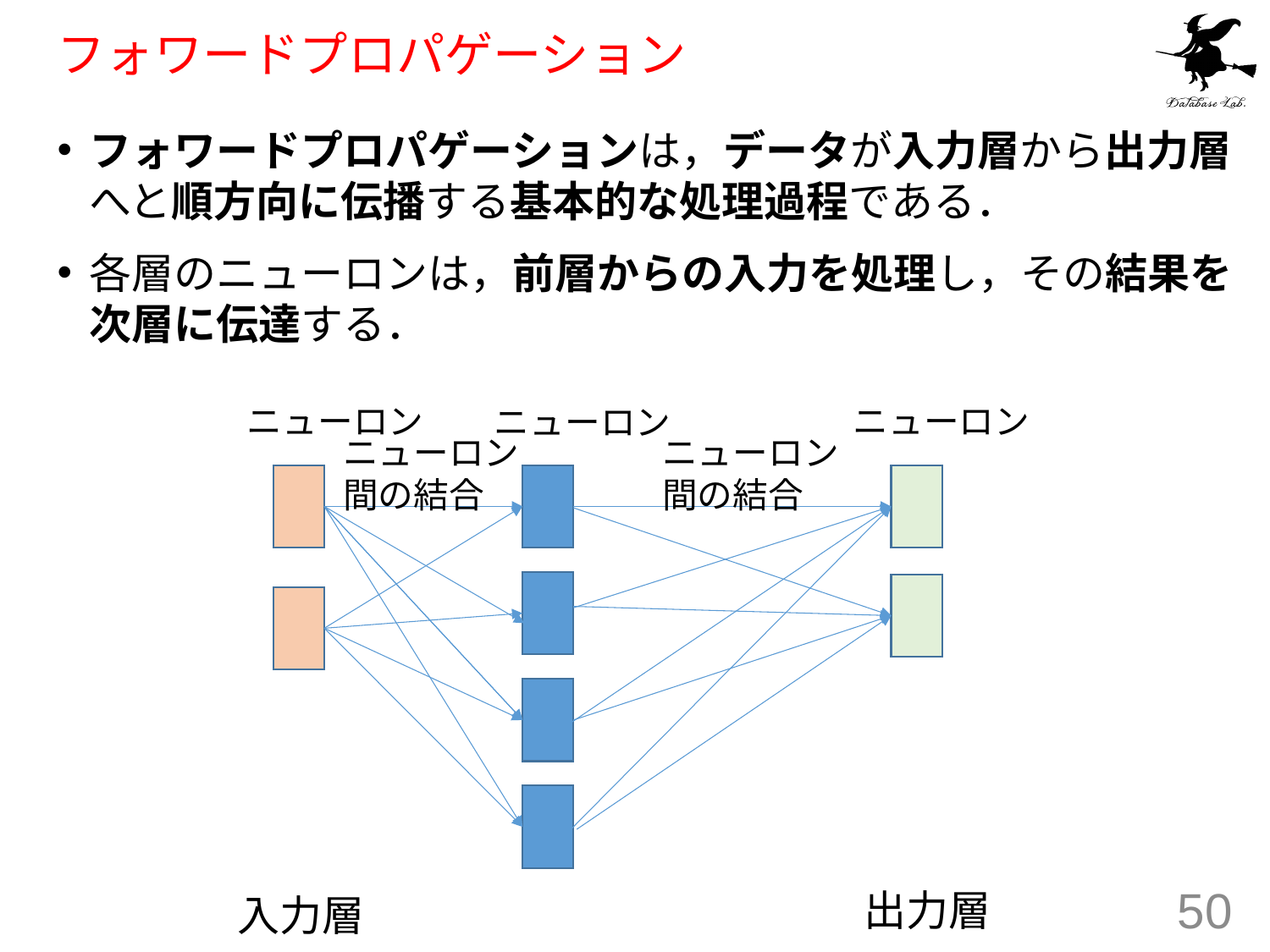

# フォワードプロパゲーション
フォワードプロパゲーションは，データが入力層から出力層へと順方向に伝播する基本的な処理過程である．
各層のニューロンは，前層からの入力を処理し，その結果を次層に伝達する．
ニューロン
ニューロン
ニューロン
ニューロン間の結合
ニューロン間の結合

出力層
入力層
50